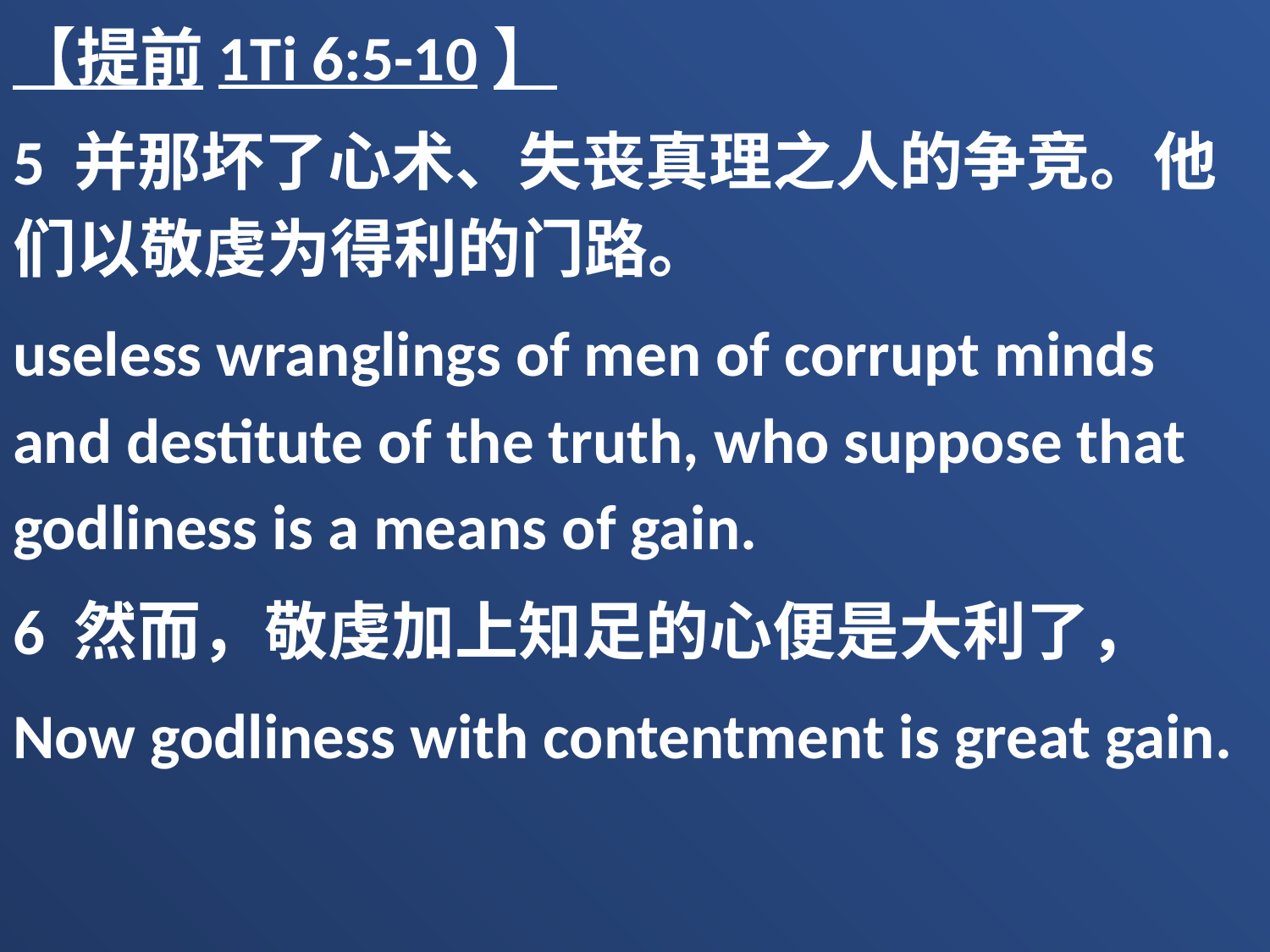

【提前1Ti 6:5-10】
5 并那坏了心术、失丧真理之人的争竞。他们以敬虔为得利的门路。
useless wranglings of men of corrupt minds and destitute of the truth, who suppose that godliness is a means of gain.
6 然而，敬虔加上知足的心便是大利了，
Now godliness with contentment is great gain.